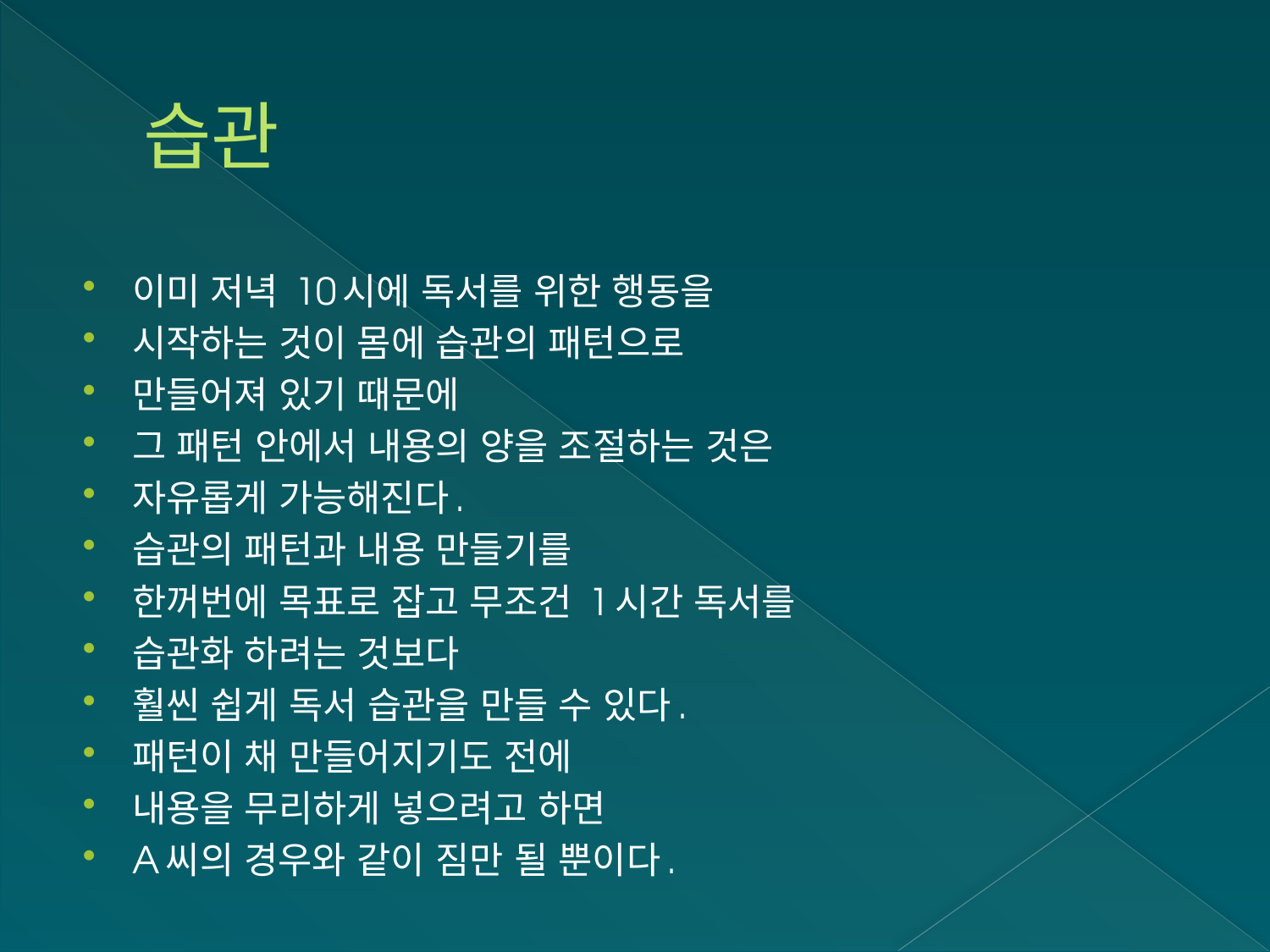

# 습관
이미 저녁 10시에 독서를 위한 행동을
시작하는 것이 몸에 습관의 패턴으로
만들어져 있기 때문에
그 패턴 안에서 내용의 양을 조절하는 것은
자유롭게 가능해진다.
습관의 패턴과 내용 만들기를
한꺼번에 목표로 잡고 무조건 1시간 독서를
습관화 하려는 것보다
훨씬 쉽게 독서 습관을 만들 수 있다.
패턴이 채 만들어지기도 전에
내용을 무리하게 넣으려고 하면
A씨의 경우와 같이 짐만 될 뿐이다.